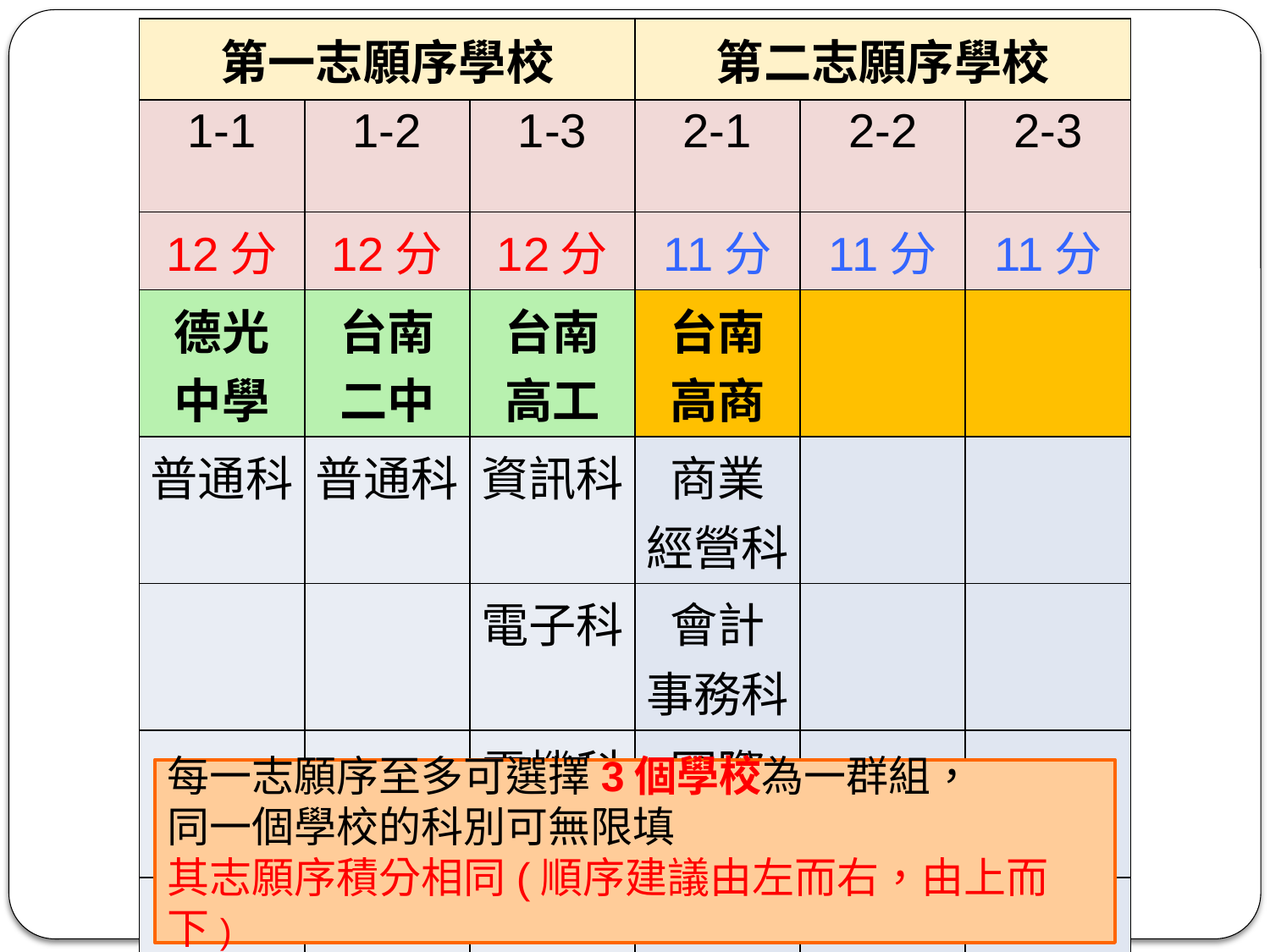

| 第一志願序學校 |  |  | 第二志願序學校 |  |  |
| --- | --- | --- | --- | --- | --- |
| 1-1 | 1-2 | 1-3 | 2-1 | 2-2 | 2-3 |
| 12分 | 12分 | 12分 | 11分 | 11分 | 11分 |
| 德光 中學 | 台南 二中 | 台南 高工 | 台南 高商 |  |  |
| 普通科 | 普通科 | 資訊科 | 商業 經營科 |  |  |
|  |  | 電子科 | 會計 事務科 |  |  |
|  |  | 電機科 | 國際 貿易科 |  |  |
|  |  |  |  |  |  |
每一志願序至多可選擇3個學校為一群組，
同一個學校的科別可無限填
其志願序積分相同(順序建議由左而右，由上而下)